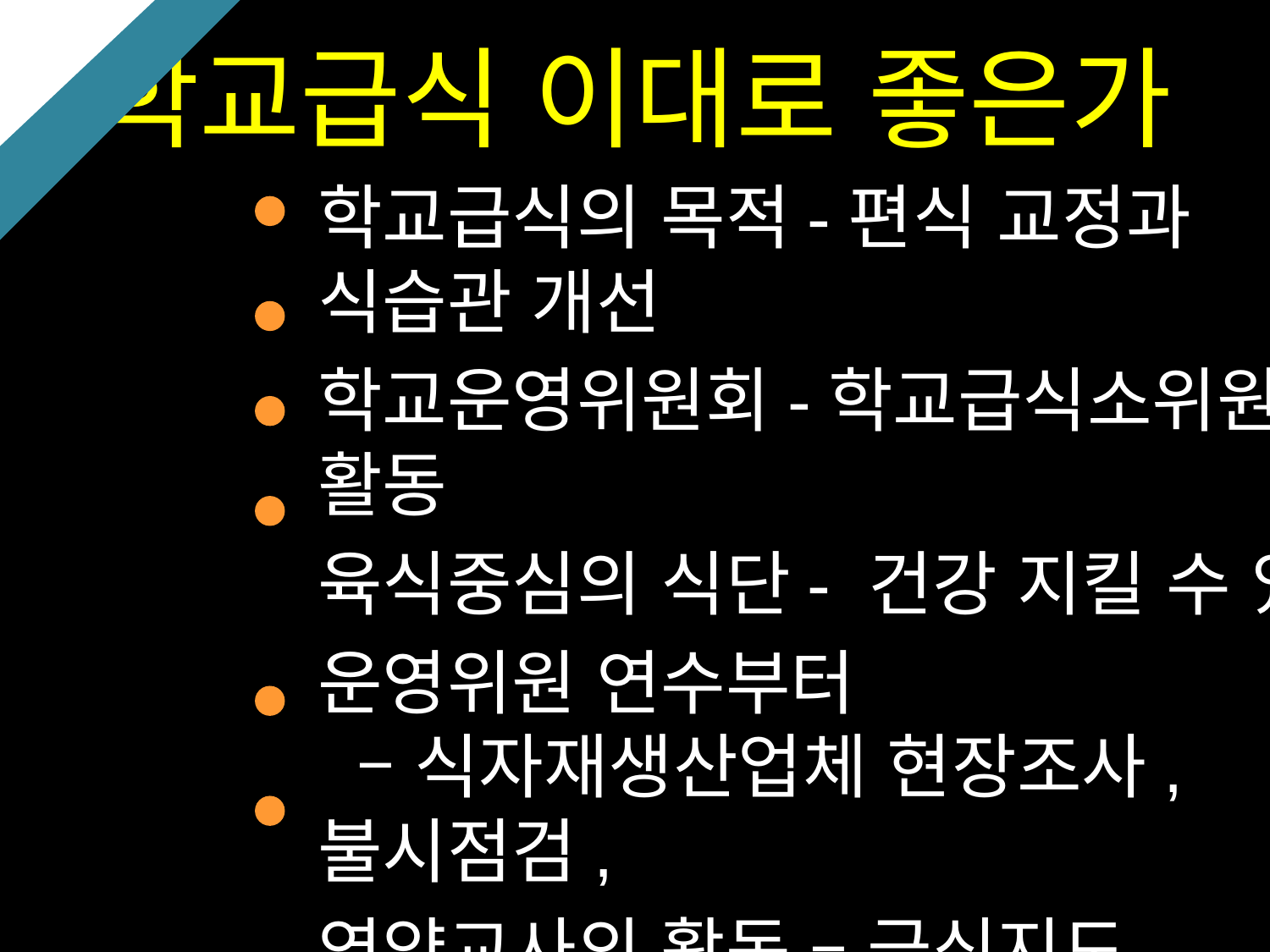

# 학교급식 이대로 좋은가
학교급식의 목적-편식 교정과 식습관 개선
학교운영위원회-학교급식소위원회 활동
육식중심의 식단- 건강 지킬 수 있나?
운영위원 연수부터
  – 식자재생산업체 현장조사, 불시점검,
영양교사의 활동 – 급식지도
학교매점 – 건강을 해치는 물품관리
http://chamstory.tistory.com/admin/entry/post/?id=2068
http://chamstory.tistory.com/admin/entry/post/?id=2115